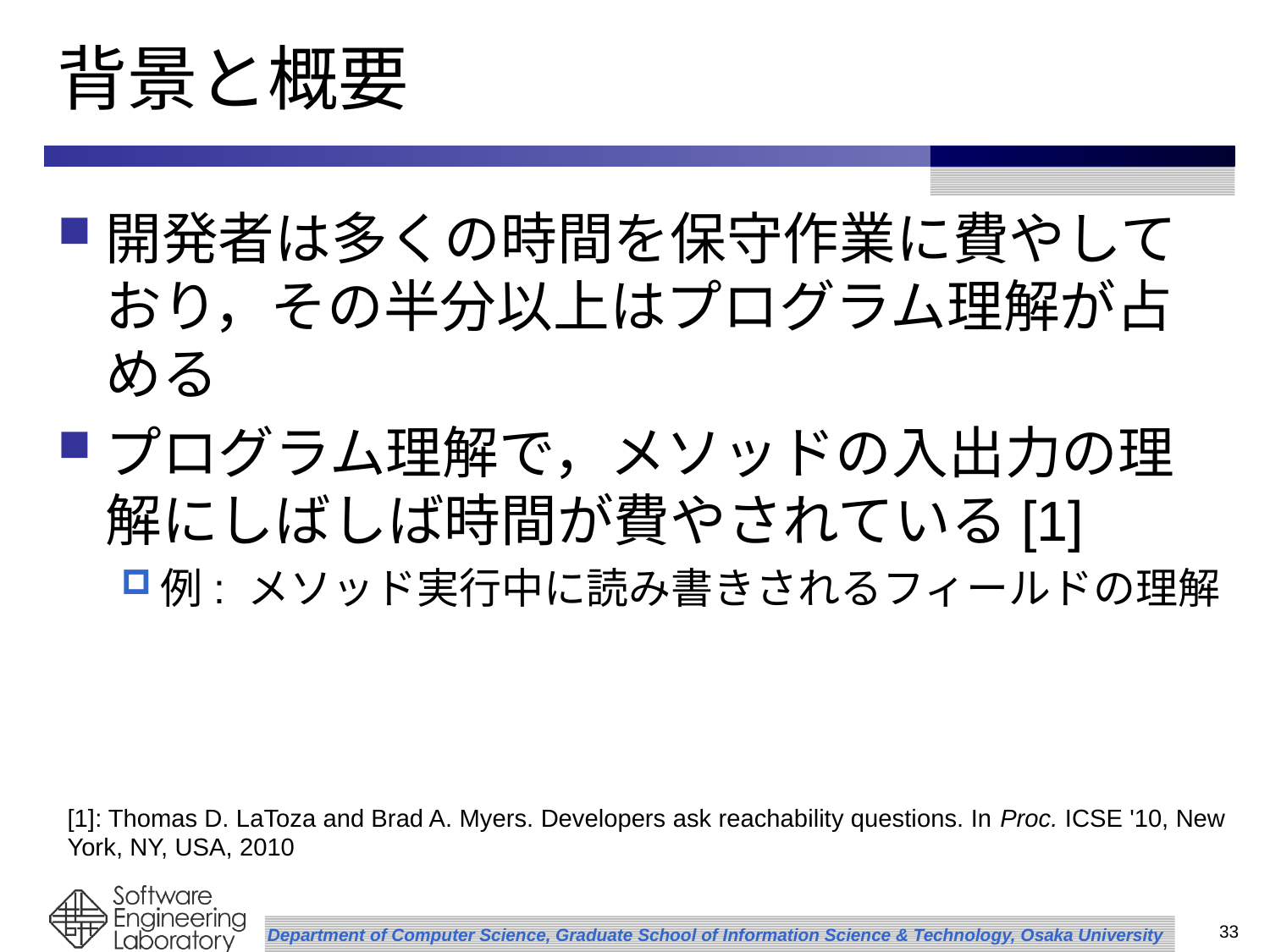

# 背景と概要
開発者は多くの時間を保守作業に費やしており，その半分以上はプログラム理解が占める
プログラム理解で，メソッドの入出力の理解にしばしば時間が費やされている[1]
例: メソッド実行中に読み書きされるフィールドの理解
[1]: Thomas D. LaToza and Brad A. Myers. Developers ask reachability questions. In Proc. ICSE '10, New York, NY, USA, 2010
33